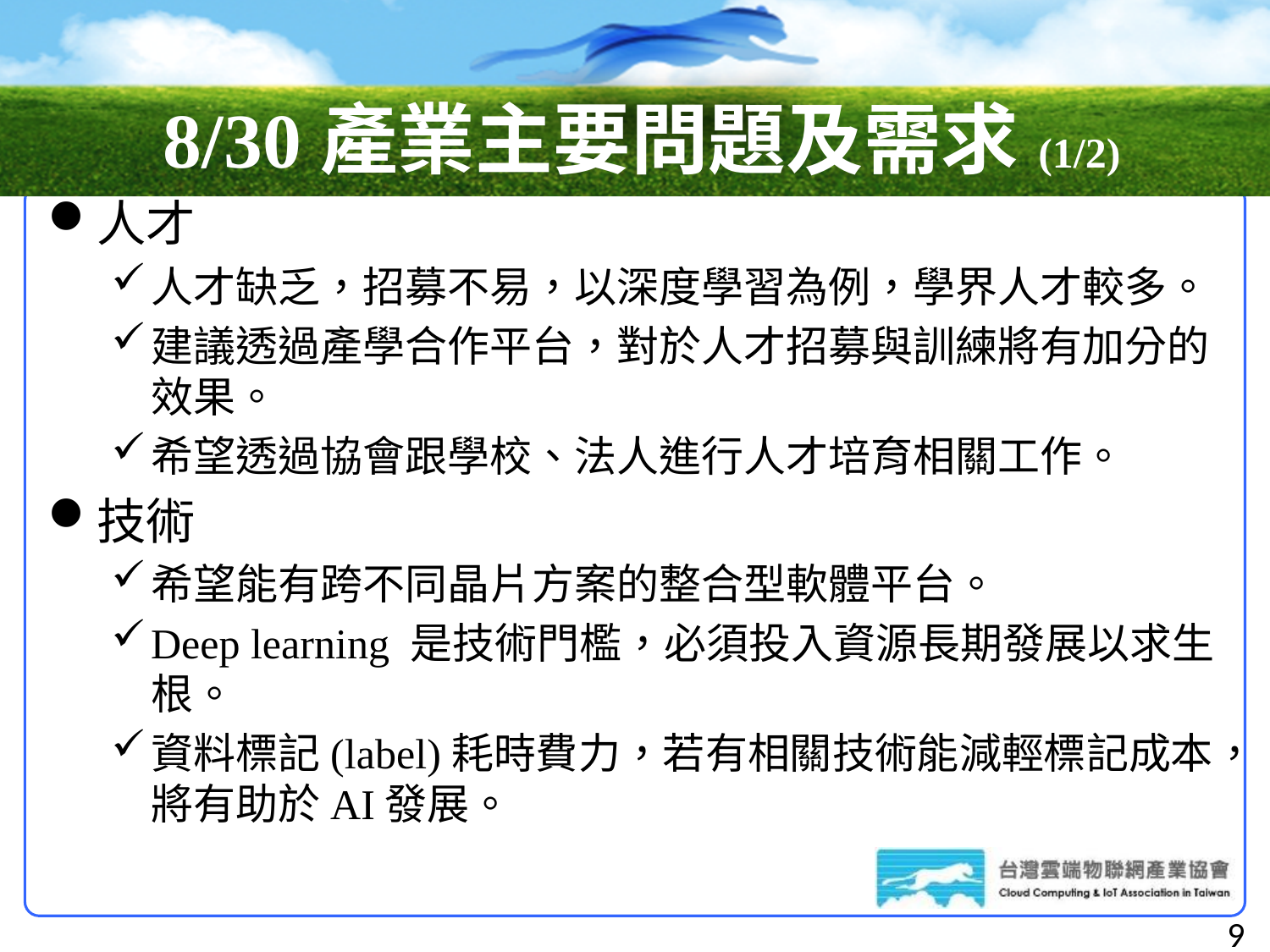

# 8/30產業主要問題及需求(1/2)
人才
人才缺乏，招募不易，以深度學習為例，學界人才較多。
建議透過產學合作平台，對於人才招募與訓練將有加分的效果。
希望透過協會跟學校、法人進行人才培育相關工作。
技術
希望能有跨不同晶片方案的整合型軟體平台。
Deep learning 是技術門檻，必須投入資源長期發展以求生根。
資料標記(label)耗時費力，若有相關技術能減輕標記成本，將有助於AI發展。